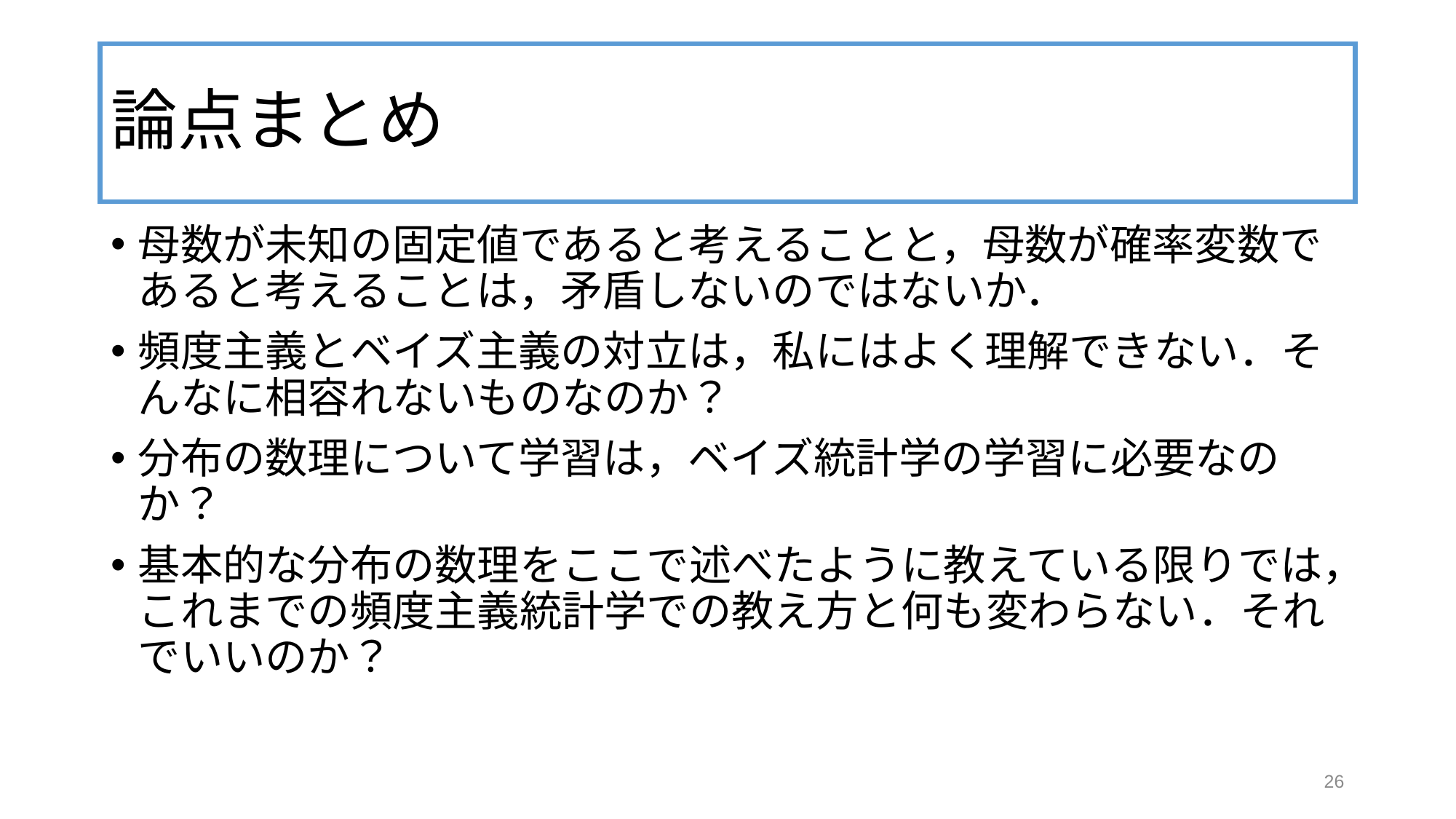

# 論点まとめ
母数が未知の固定値であると考えることと，母数が確率変数であると考えることは，矛盾しないのではないか．
頻度主義とベイズ主義の対立は，私にはよく理解できない．そんなに相容れないものなのか？
分布の数理について学習は，ベイズ統計学の学習に必要なのか？
基本的な分布の数理をここで述べたように教えている限りでは，これまでの頻度主義統計学での教え方と何も変わらない．それでいいのか？

26